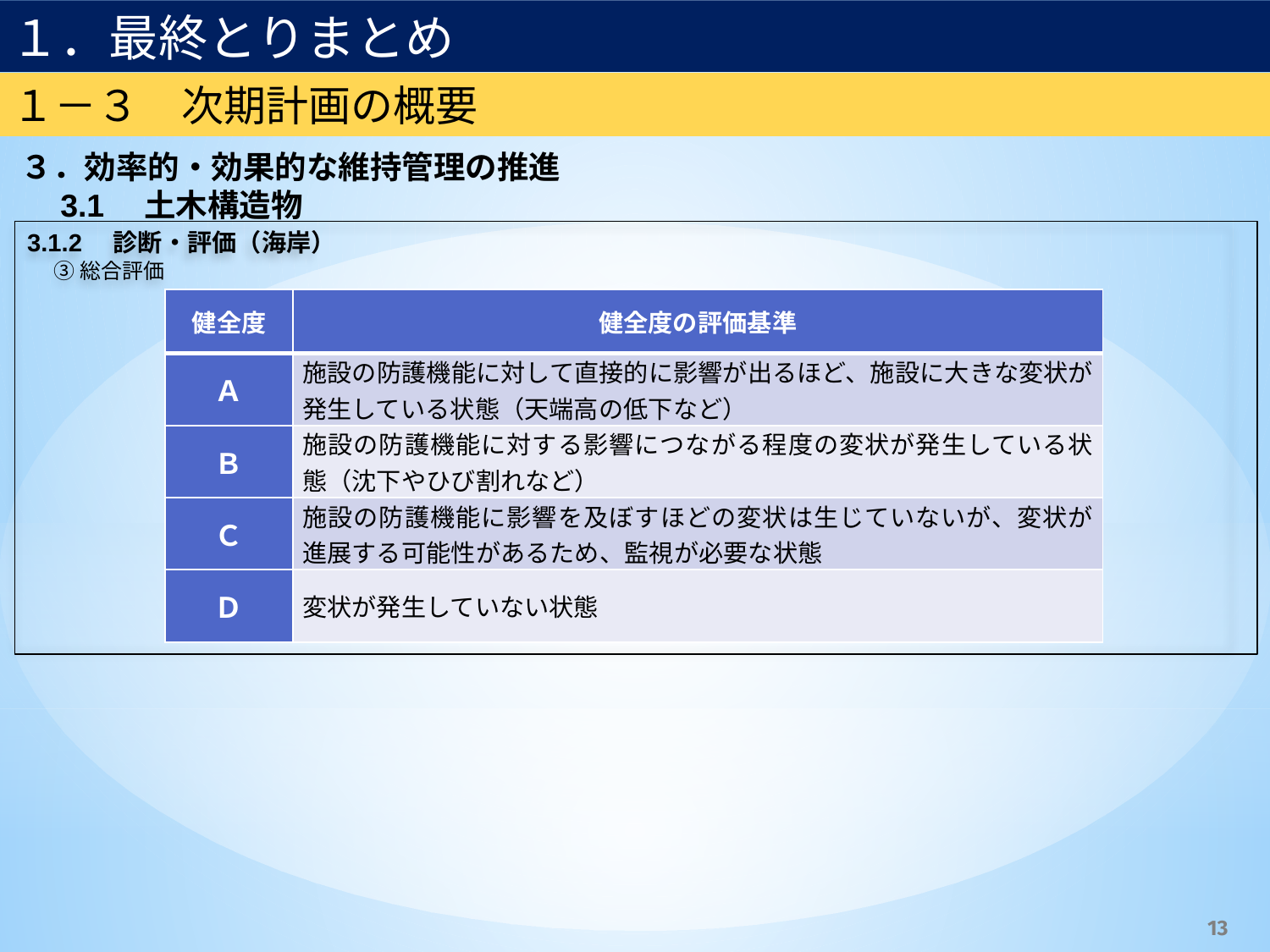

１．最終とりまとめ
港湾・海岸
１－３　次期計画の概要
３．効率的・効果的な維持管理の推進
　3.1　土木構造物
3.1.2　診断・評価（海岸）
③総合評価
| 健全度 | 健全度の評価基準 |
| --- | --- |
| Ａ | 施設の防護機能に対して直接的に影響が出るほど、施設に大きな変状が発生している状態（天端高の低下など） |
| Ｂ | 施設の防護機能に対する影響につながる程度の変状が発生している状態（沈下やひび割れなど） |
| Ｃ | 施設の防護機能に影響を及ぼすほどの変状は生じていないが、変状が進展する可能性があるため、監視が必要な状態 |
| Ｄ | 変状が発生していない状態 |
13